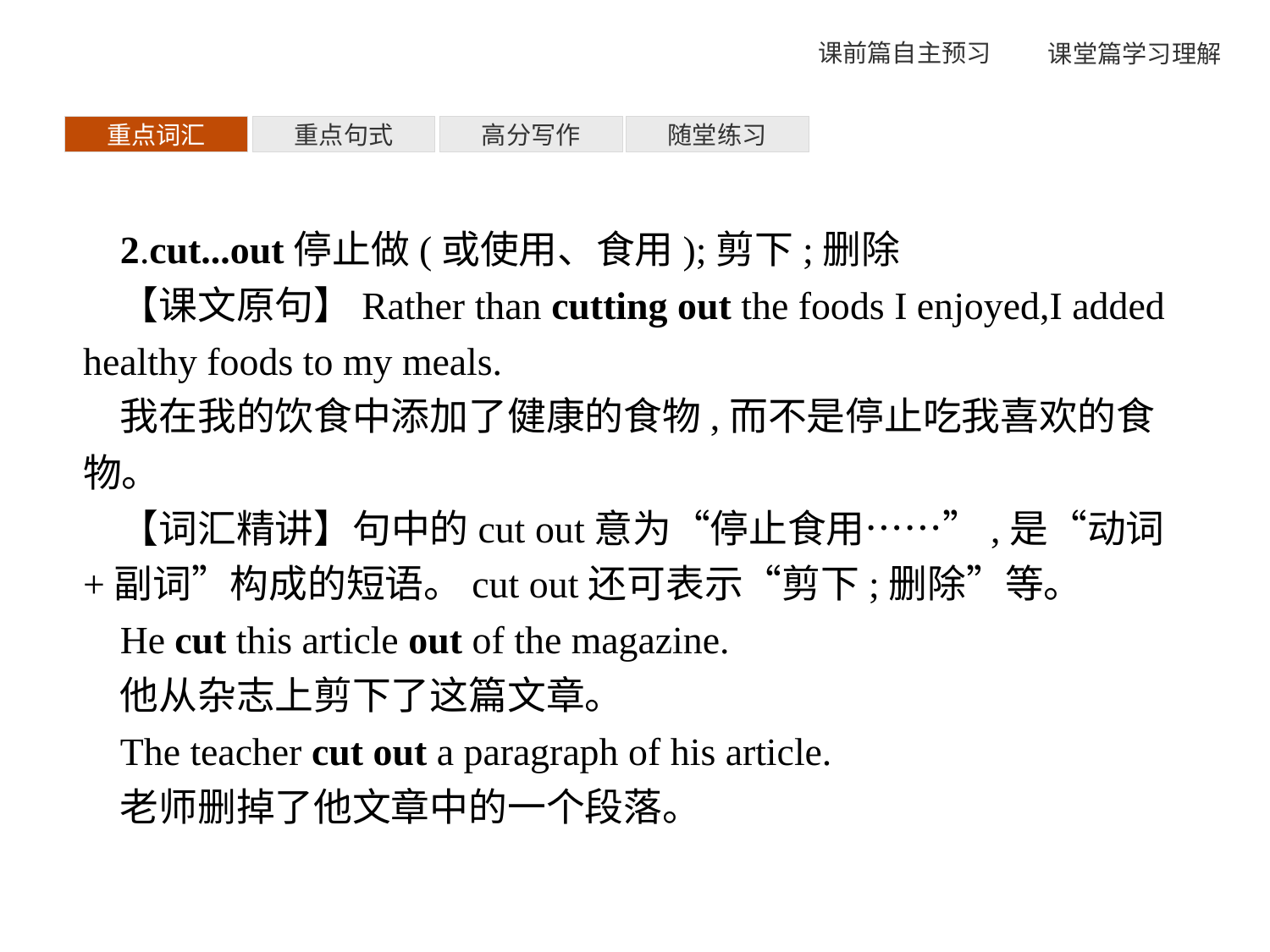

重点词汇
重点句式
高分写作
随堂练习
2.cut...out停止做(或使用、食用);剪下;删除
【课文原句】Rather than cutting out the foods I enjoyed,I added healthy foods to my meals.
我在我的饮食中添加了健康的食物,而不是停止吃我喜欢的食物。
【词汇精讲】句中的cut out意为“停止食用……”,是“动词+副词”构成的短语。cut out还可表示“剪下;删除”等。
He cut this article out of the magazine.
他从杂志上剪下了这篇文章。
The teacher cut out a paragraph of his article.
老师删掉了他文章中的一个段落。